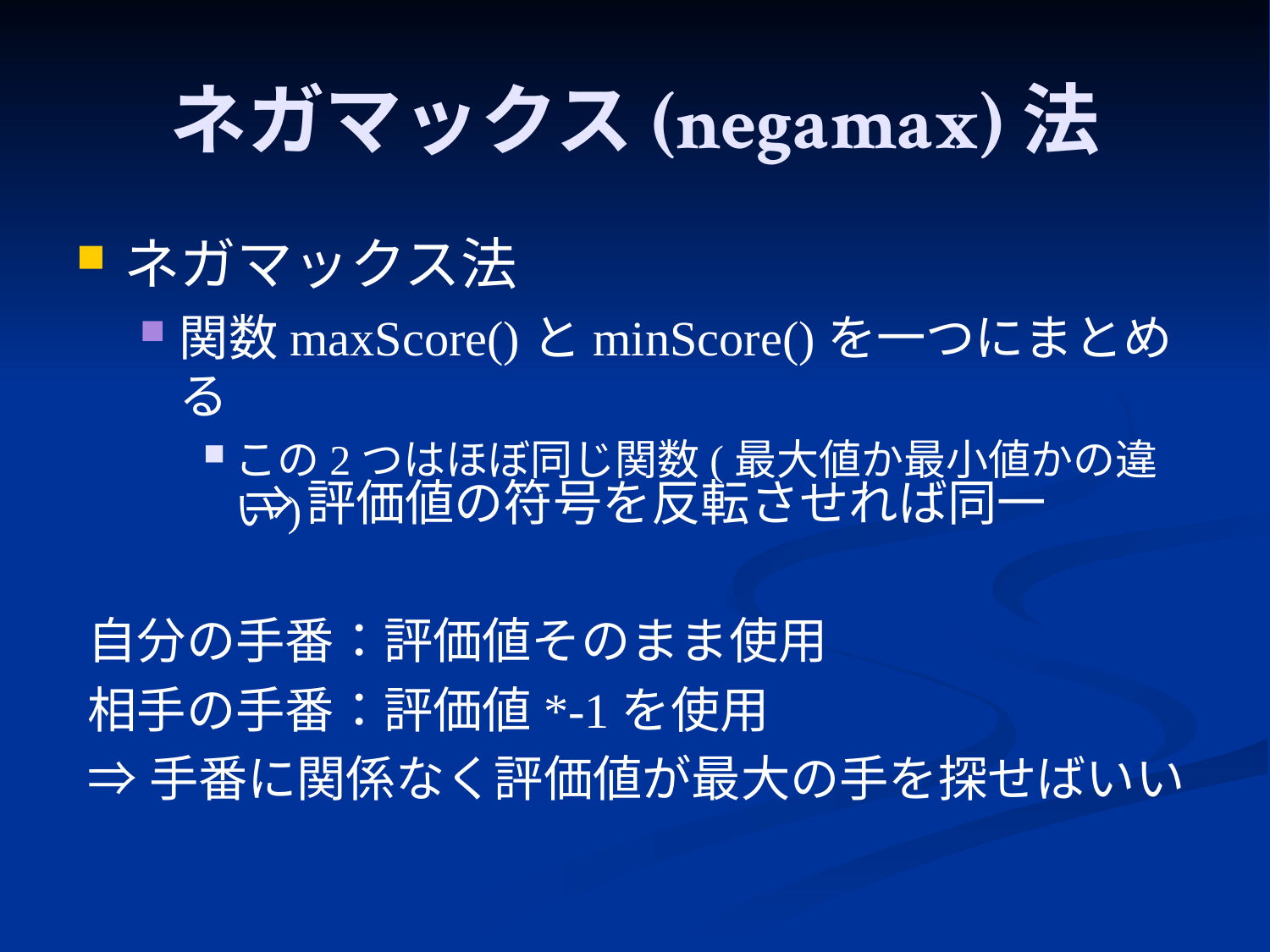

# ネガマックス(negamax)法
ネガマックス法
関数maxScore()とminScore()を一つにまとめる
この2つはほぼ同じ関数(最大値か最小値かの違い)
⇒評価値の符号を反転させれば同一
自分の手番：評価値そのまま使用
相手の手番：評価値*-1を使用
⇒手番に関係なく評価値が最大の手を探せばいい